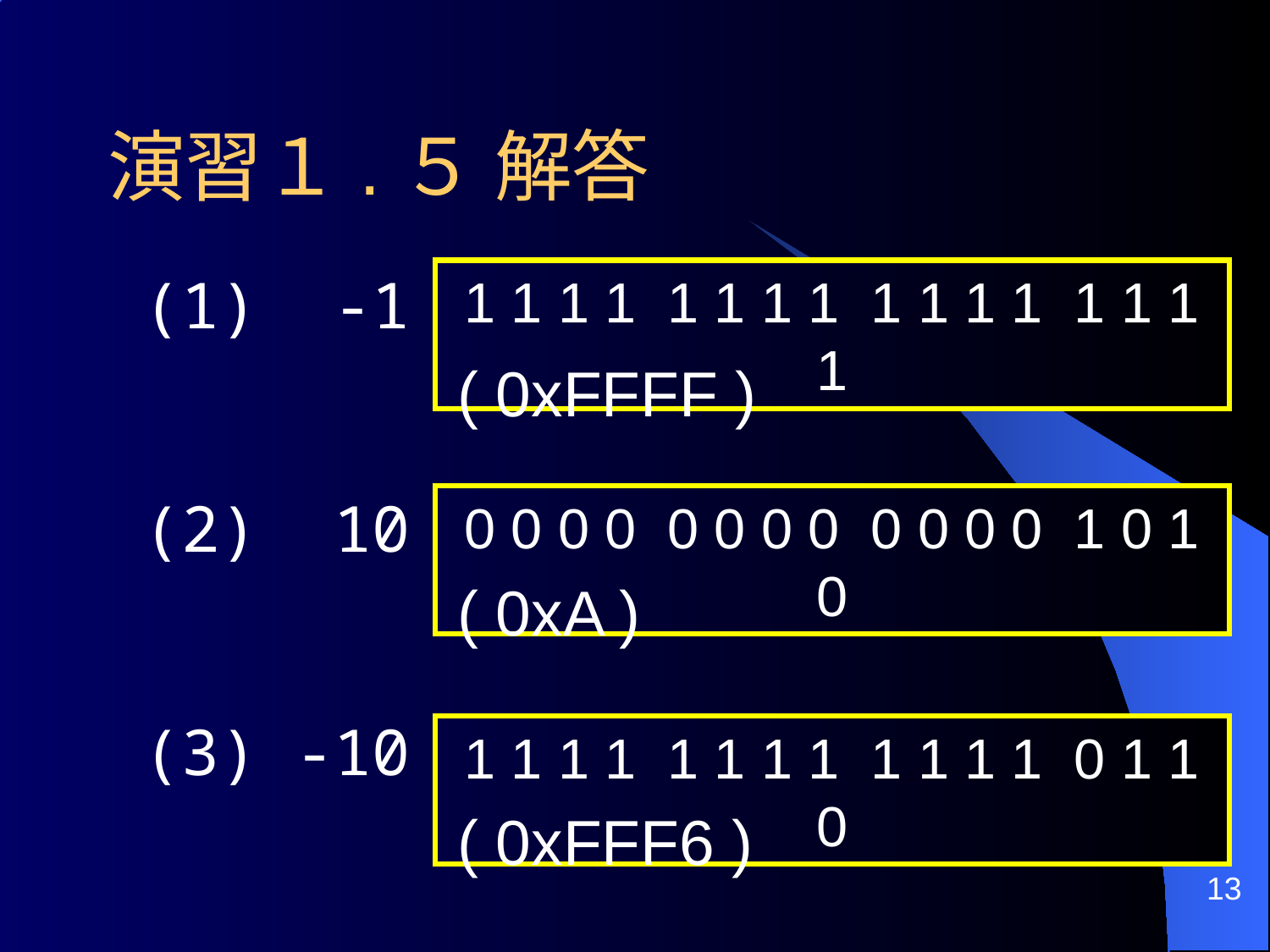

演習１.５ 解答
(1)  -1

(2)  10

(3) -10
1 1 1 1  1 1 1 1  1 1 1 1  1 1 1 1
( 0xFFFF )
0 0 0 0  0 0 0 0  0 0 0 0  1 0 1 0
( 0xA )
1 1 1 1  1 1 1 1  1 1 1 1  0 1 1 0
( 0xFFF6 )
13